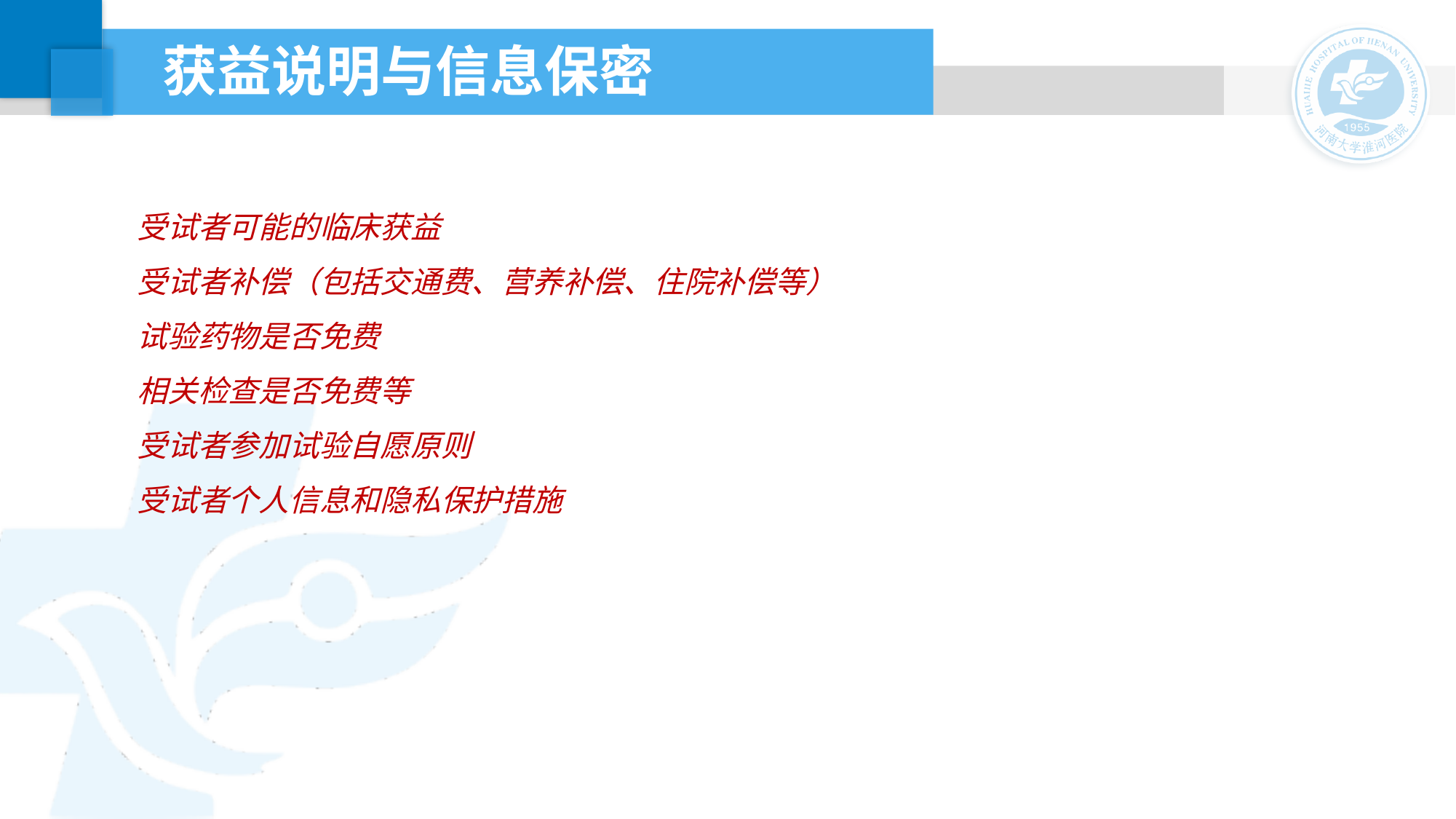

获益说明与信息保密
受试者可能的临床获益
受试者补偿（包括交通费、营养补偿、住院补偿等）
试验药物是否免费
相关检查是否免费等
受试者参加试验自愿原则
受试者个人信息和隐私保护措施